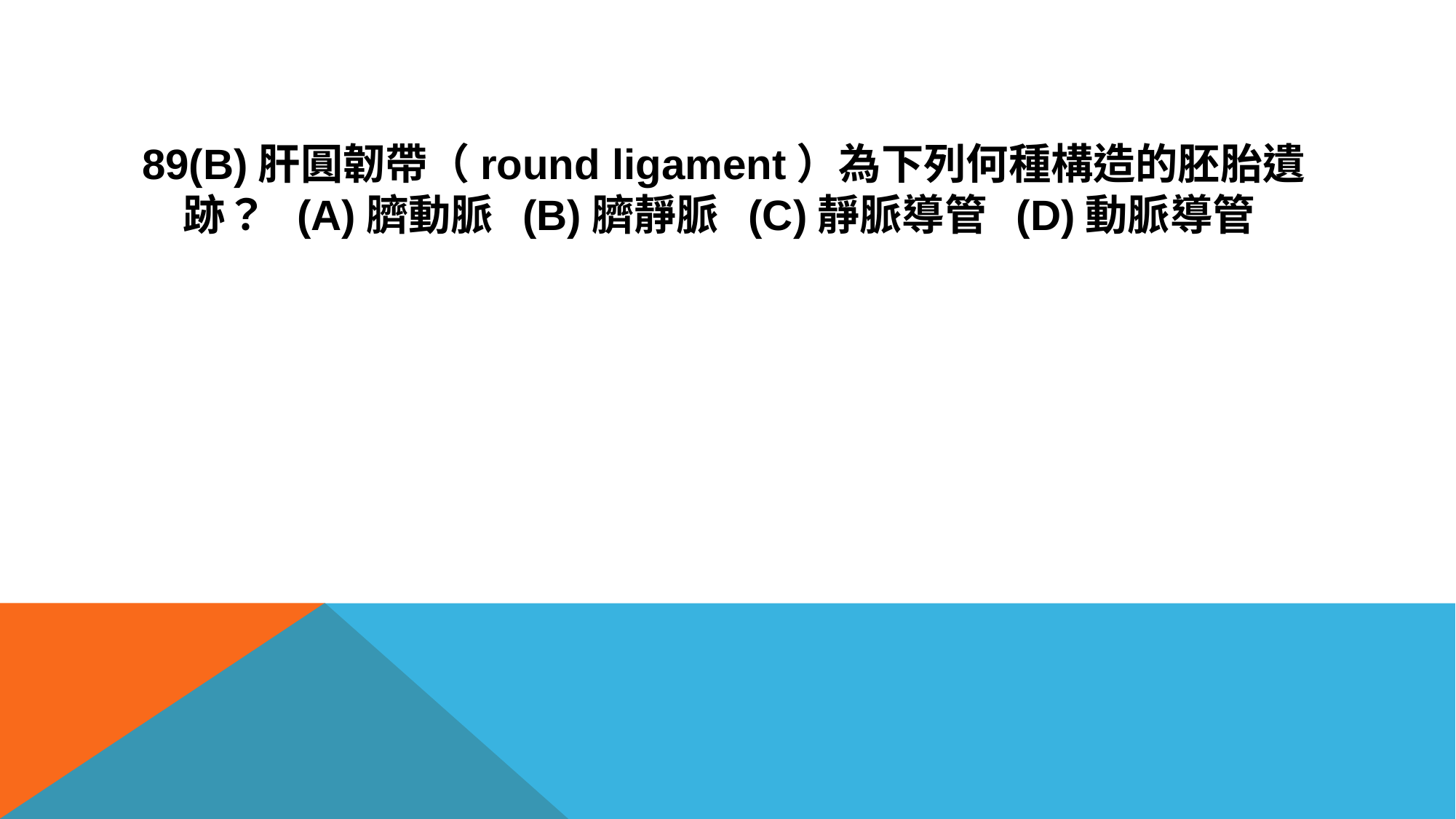

#
89(B)肝圓韌帶（round ligament）為下列何種構造的胚胎遺跡？  (A)臍動脈  (B)臍靜脈  (C)靜脈導管  (D)動脈導管